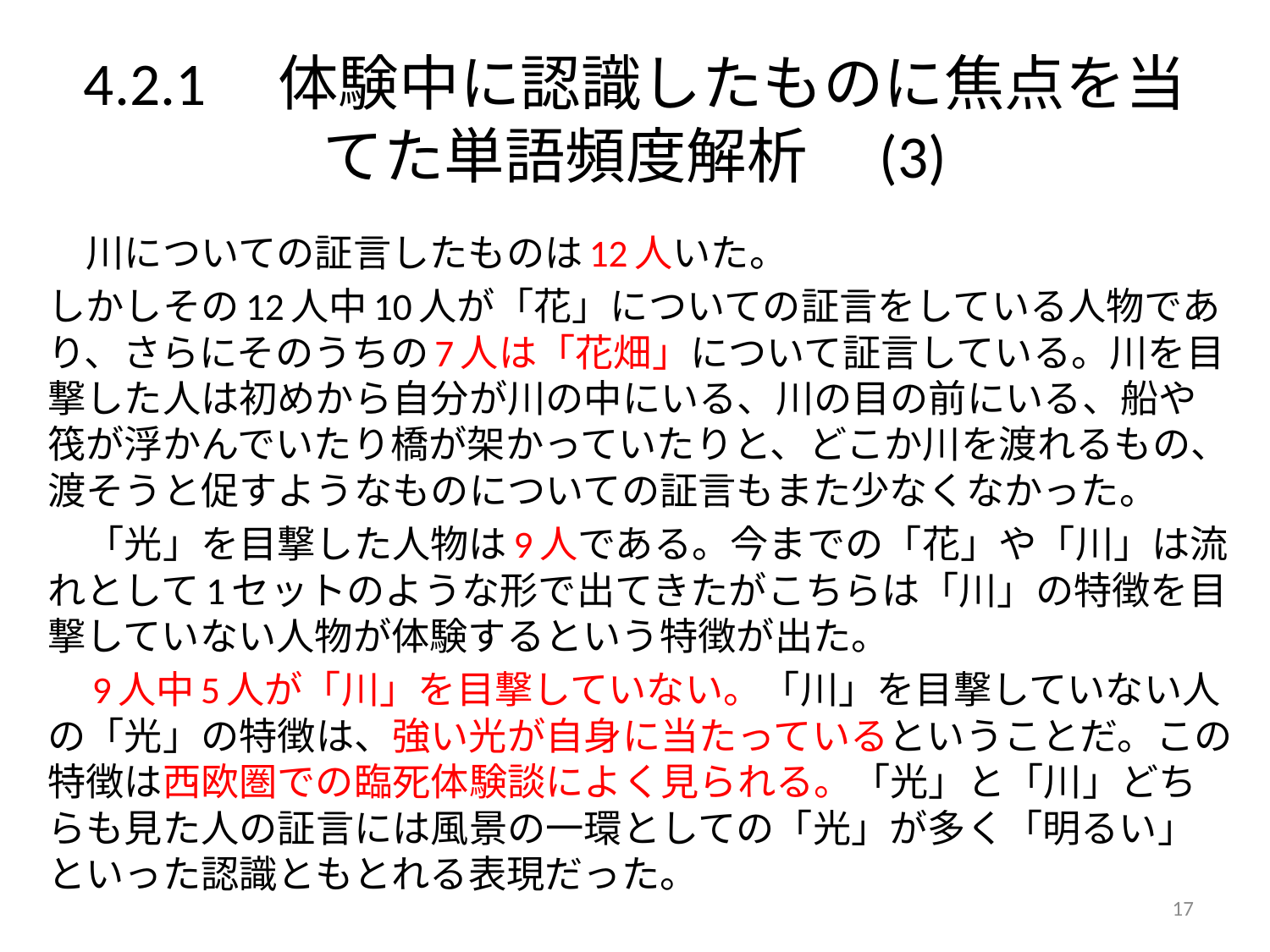

# 4.2.1　体験中に認識したものに焦点を当てた単語頻度解析　(3)
　川についての証言したものは12人いた。
しかしその12人中10人が「花」についての証言をしている人物であり、さらにそのうちの7人は「花畑」について証言している。川を目撃した人は初めから自分が川の中にいる、川の目の前にいる、船や筏が浮かんでいたり橋が架かっていたりと、どこか川を渡れるもの、渡そうと促すようなものについての証言もまた少なくなかった。
　「光」を目撃した人物は9人である。今までの「花」や「川」は流れとして1セットのような形で出てきたがこちらは「川」の特徴を目撃していない人物が体験するという特徴が出た。
　9人中5人が「川」を目撃していない。「川」を目撃していない人の「光」の特徴は、強い光が自身に当たっているということだ。この特徴は西欧圏での臨死体験談によく見られる。「光」と「川」どちらも見た人の証言には風景の一環としての「光」が多く「明るい」といった認識ともとれる表現だった。
17